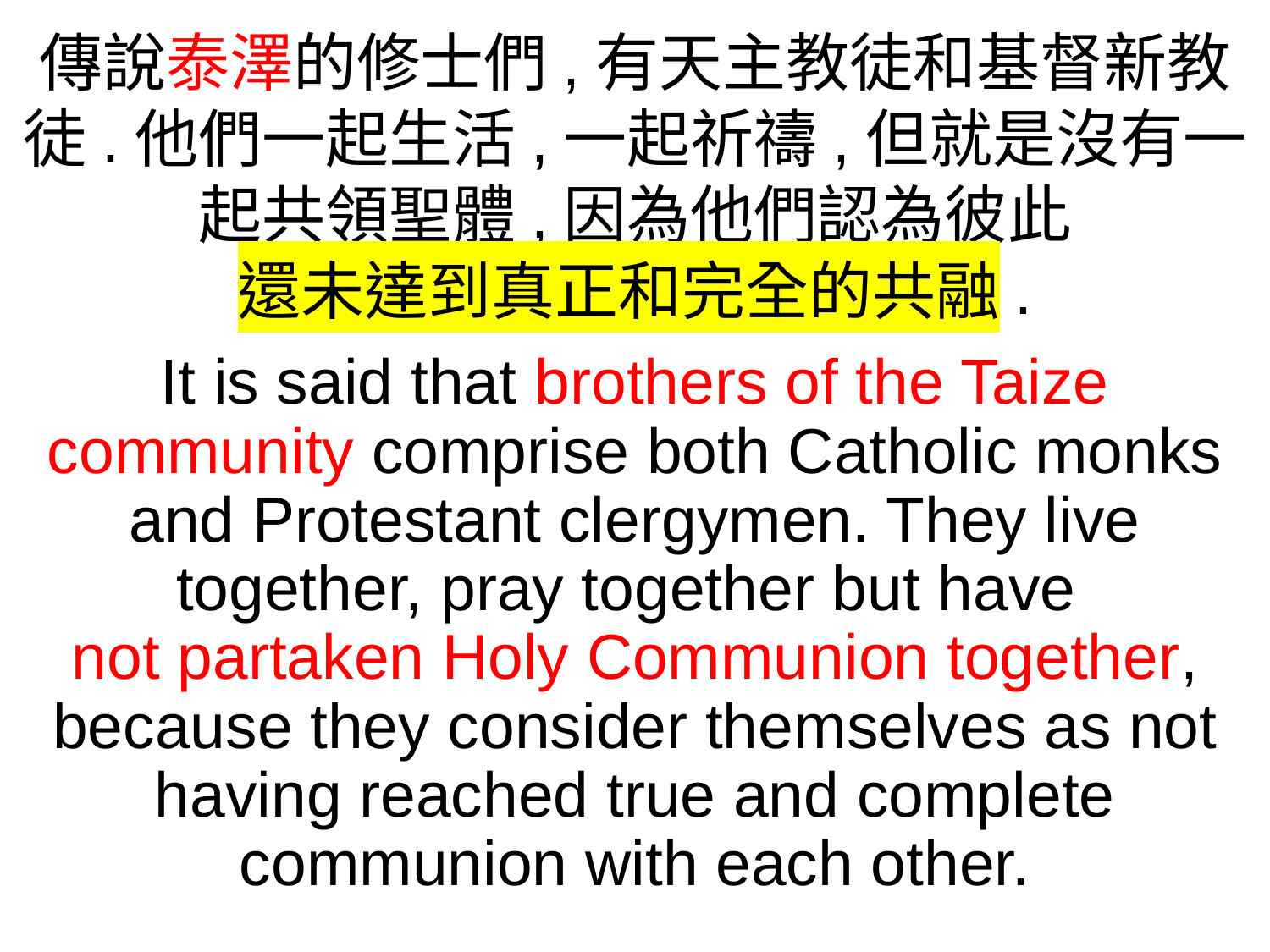

傳說泰澤的修士們,有天主教徒和基督新教徒.他們一起生活,一起祈禱,但就是沒有一起共領聖體,因為他們認為彼此
還未達到真正和完全的共融.
It is said that brothers of the Taize community comprise both Catholic monks and Protestant clergymen. They live together, pray together but have
not partaken Holy Communion together, because they consider themselves as not having reached true and complete communion with each other.